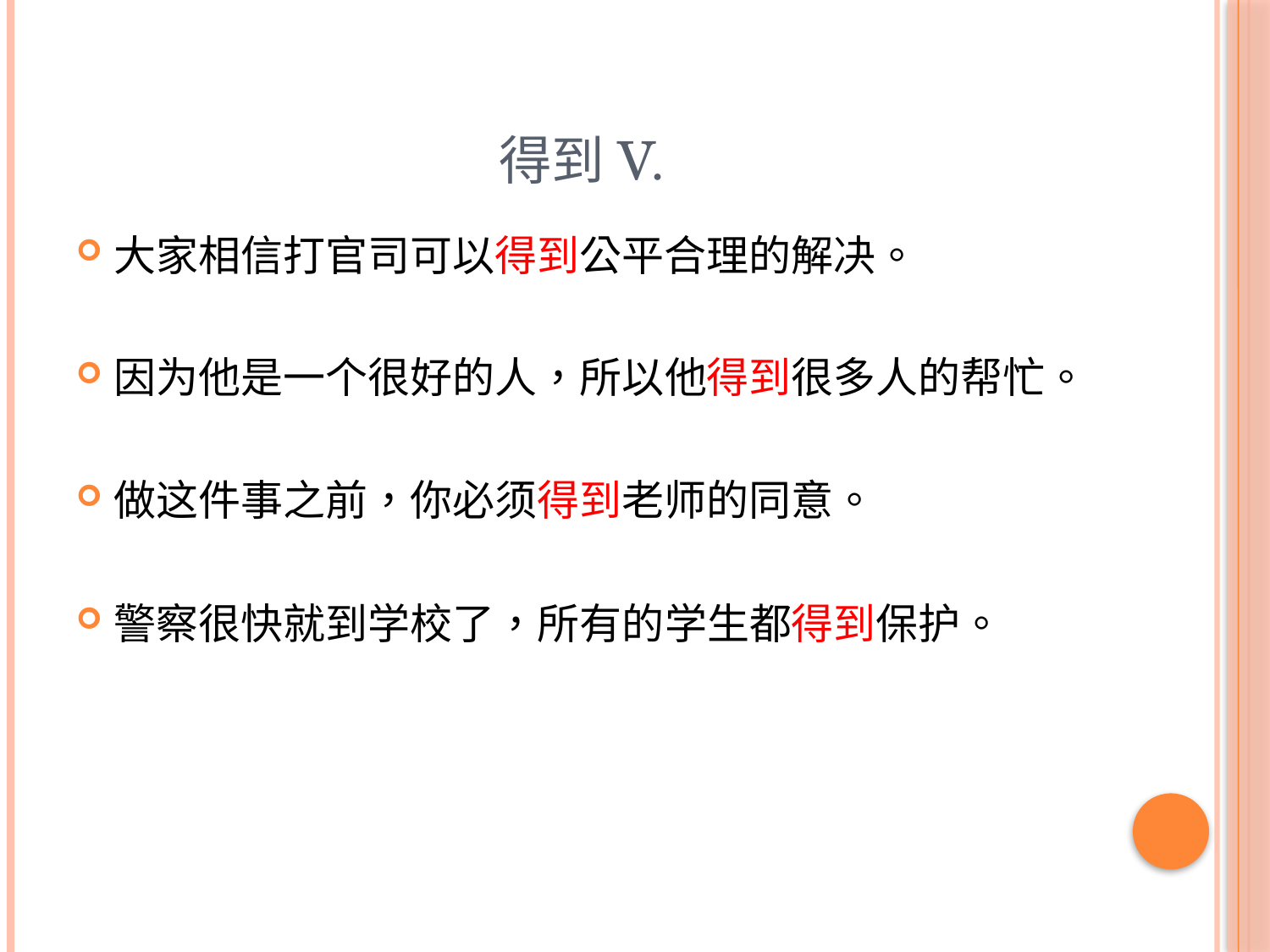

# 得到v.
大家相信打官司可以得到公平合理的解决。

因为他是一个很好的人，所以他得到很多人的帮忙。

做这件事之前，你必须得到老师的同意。

警察很快就到学校了，所有的学生都得到保护。